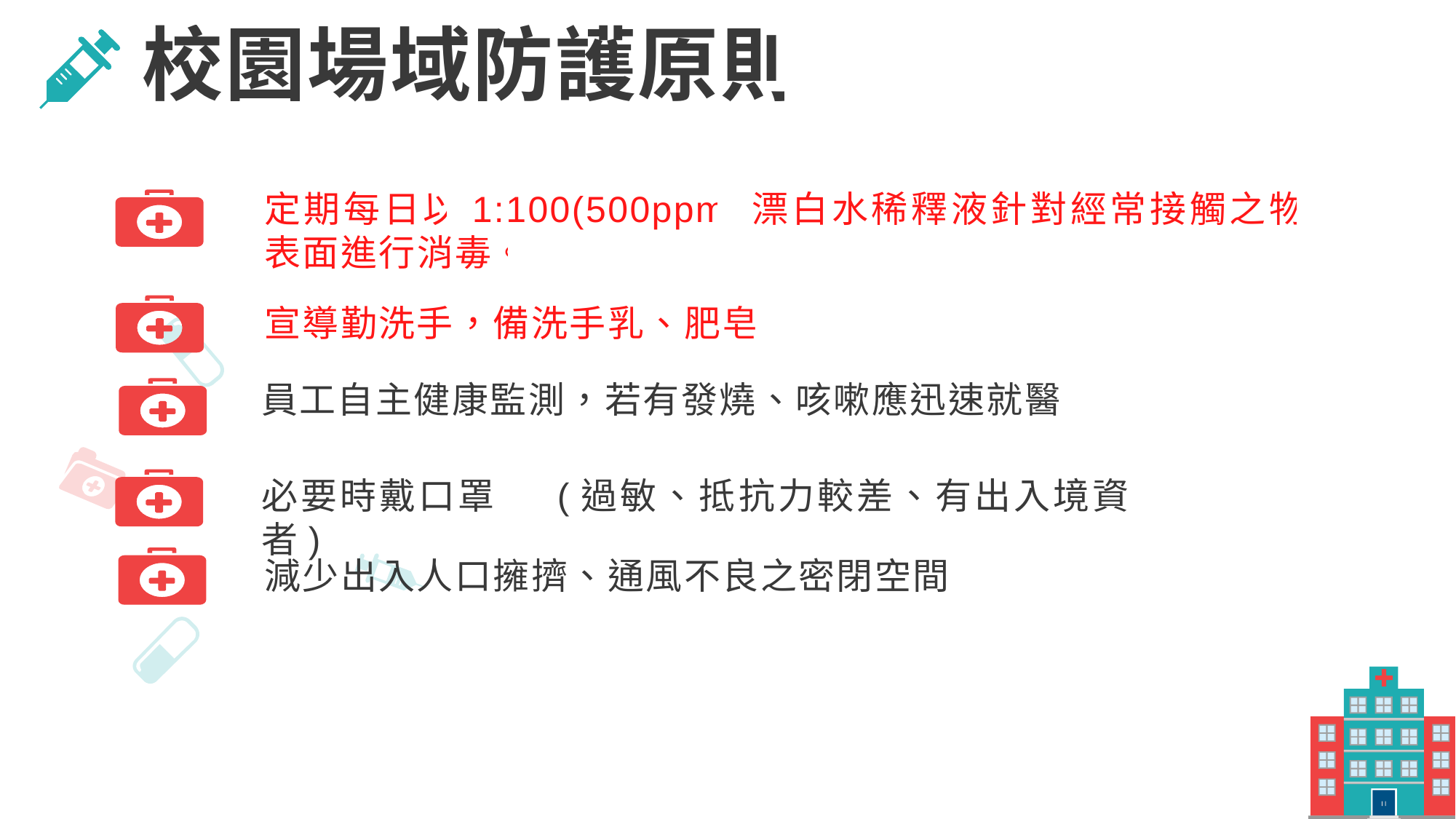

校園場域防護原則

定期每日以1:100(500ppm)漂白水稀釋液針對經常接觸之物品表面進行消毒。

宣導勤洗手，備洗手乳、肥皂。
員工自主健康監測，若有發燒、咳嗽應迅速就醫 。

必要時戴口罩 。(過敏、抵抗力較差、有出入境資料者)

減少出入人口擁擠、通風不良之密閉空間 。